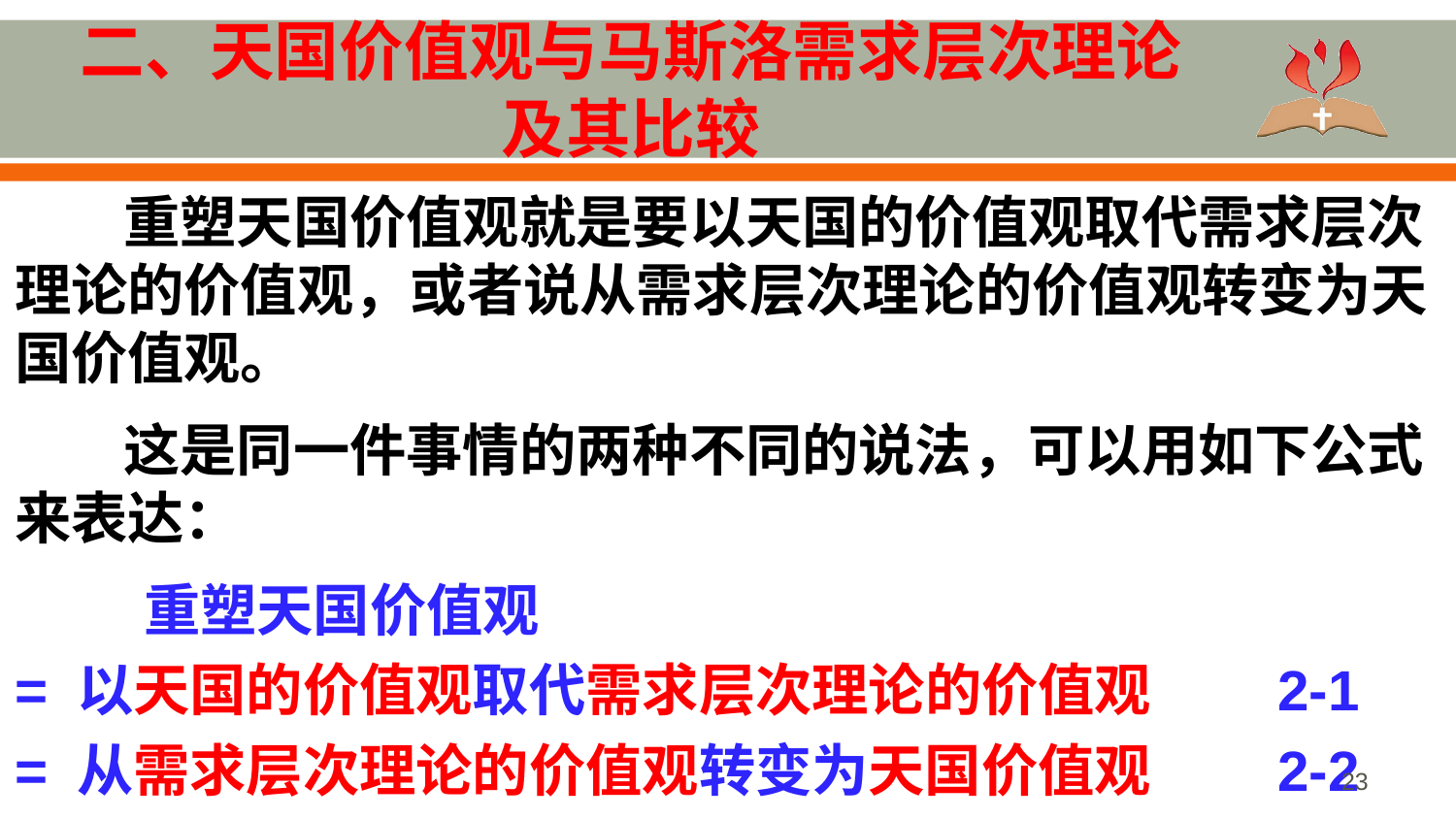

# 二、天国价值观与马斯洛需求层次理论 及其比较
重塑天国价值观就是要以天国的价值观取代需求层次理论的价值观，或者说从需求层次理论的价值观转变为天国价值观。
这是同一件事情的两种不同的说法，可以用如下公式来表达：
         重塑天国价值观
= 以天国的价值观取代需求层次理论的价值观        2-1
= 从需求层次理论的价值观转变为天国价值观        2-2

23